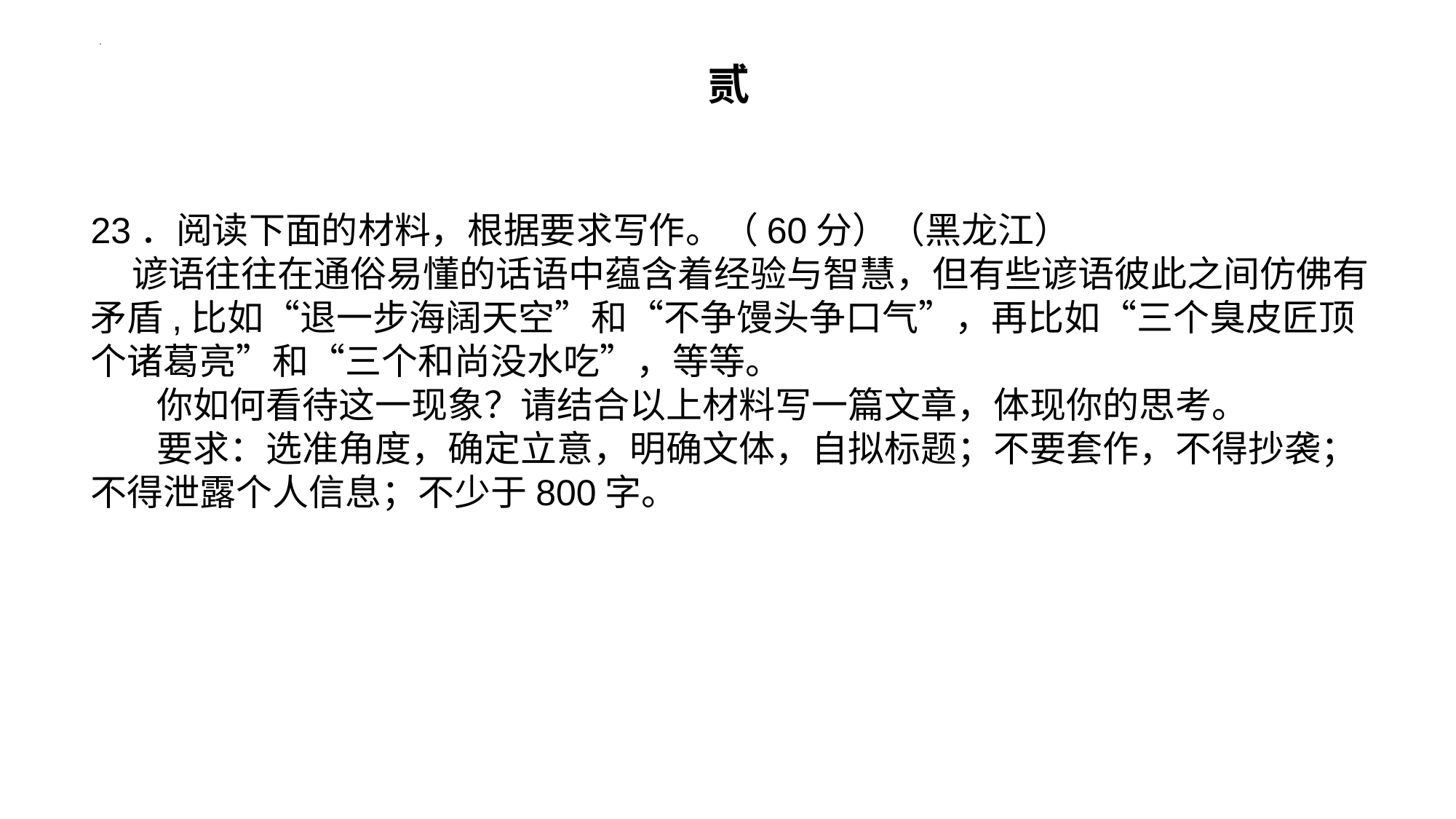

# 贰
23．阅读下面的材料，根据要求写作。（60分）（黑龙江）
    谚语往往在通俗易懂的话语中蕴含着经验与智慧，但有些谚语彼此之间仿佛有矛盾,比如“退一步海阔天空”和“不争馒头争口气”，再比如“三个臭皮匠顶个诸葛亮”和“三个和尚没水吃”，等等。
       你如何看待这一现象？请结合以上材料写一篇文章，体现你的思考。
       要求：选准角度，确定立意，明确文体，自拟标题；不要套作，不得抄袭；不得泄露个人信息；不少于800字。